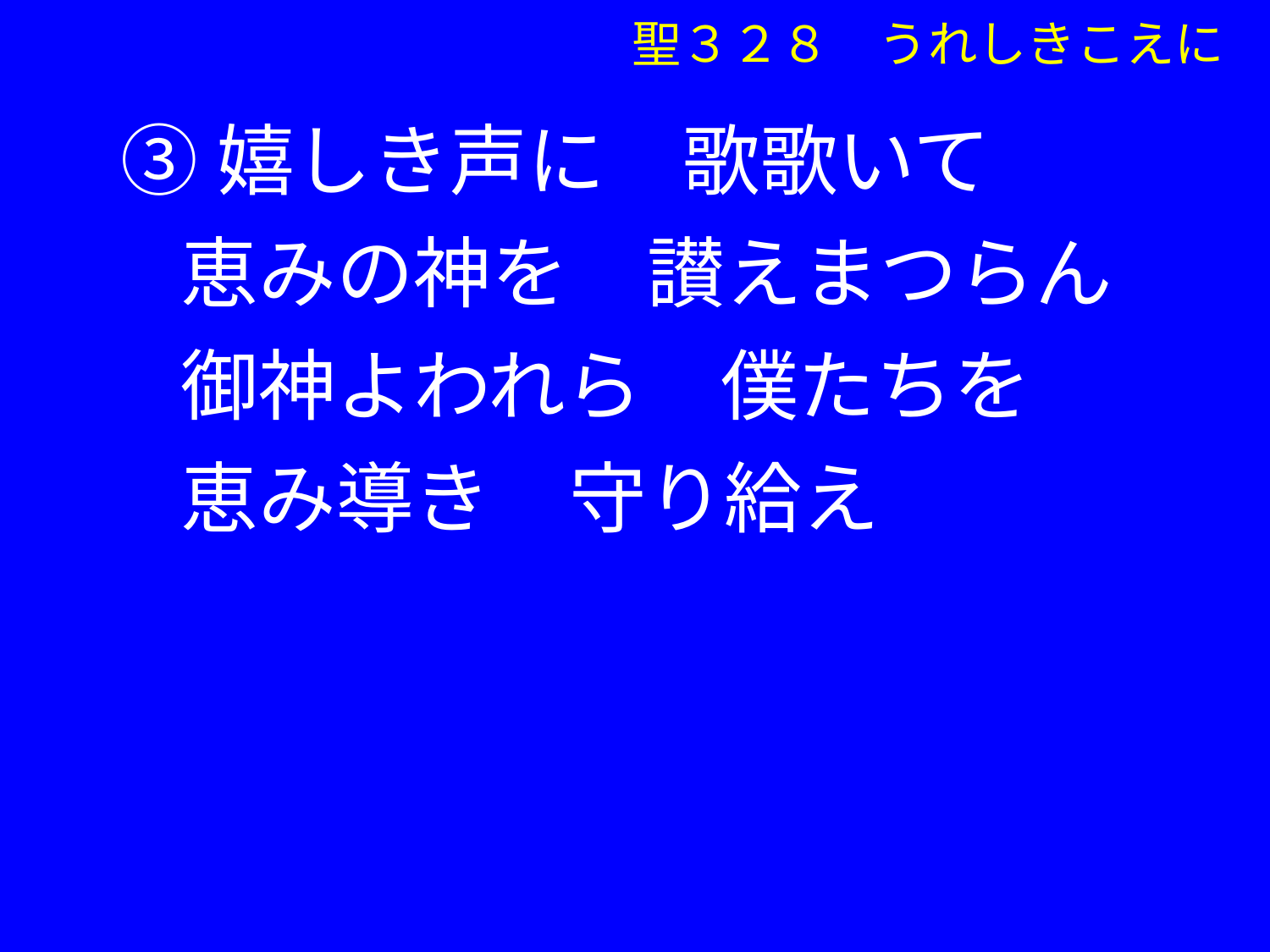

③嬉しき声に　歌歌いて
　恵みの神を　讃えまつらん
　御神よわれら　僕たちを
　恵み導き　守り給え

聖３２８　うれしきこえに